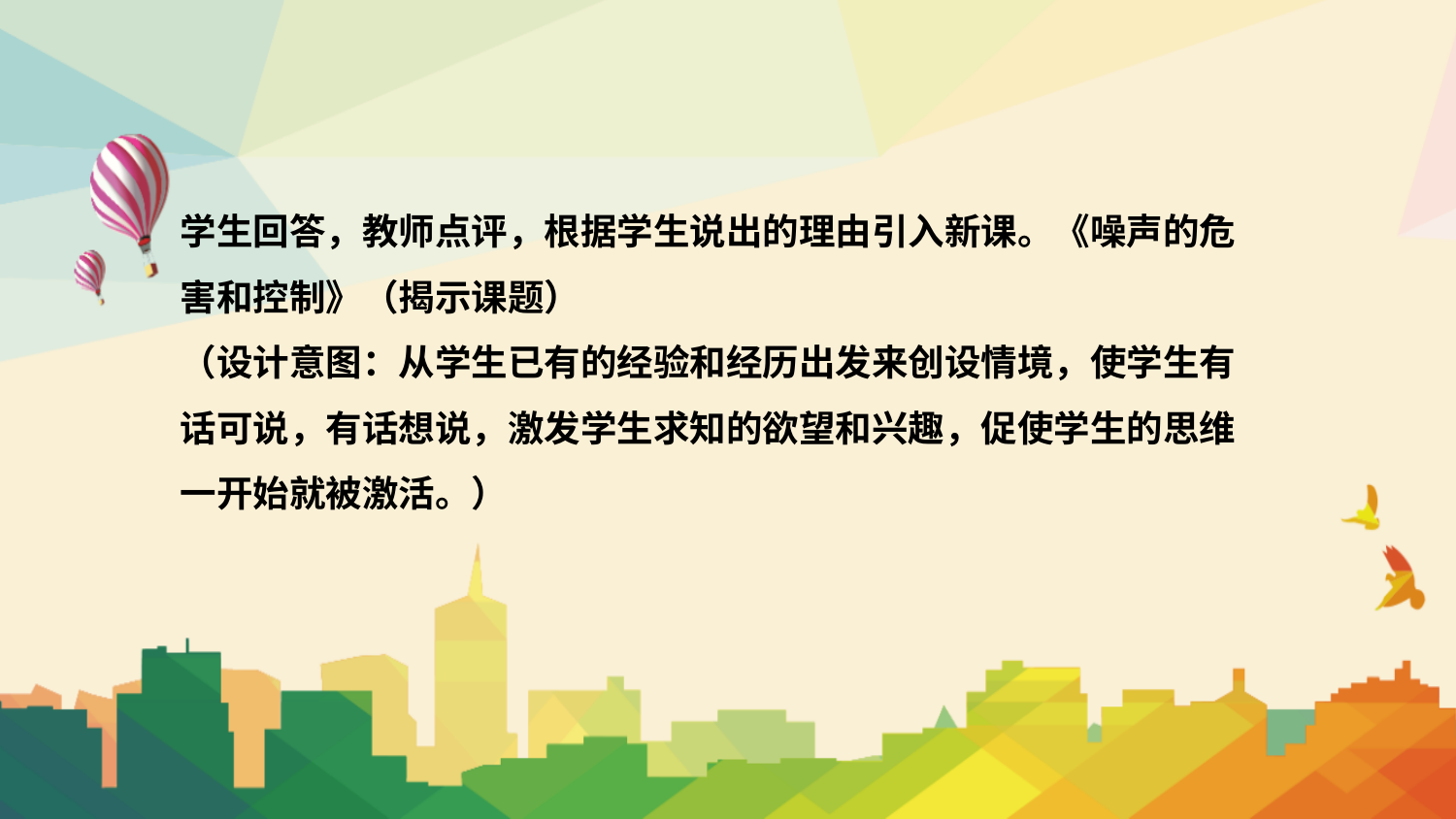

学生回答，教师点评，根据学生说出的理由引入新课。《噪声的危害和控制》（揭示课题）
（设计意图：从学生已有的经验和经历出发来创设情境，使学生有话可说，有话想说，激发学生求知的欲望和兴趣，促使学生的思维一开始就被激活。）